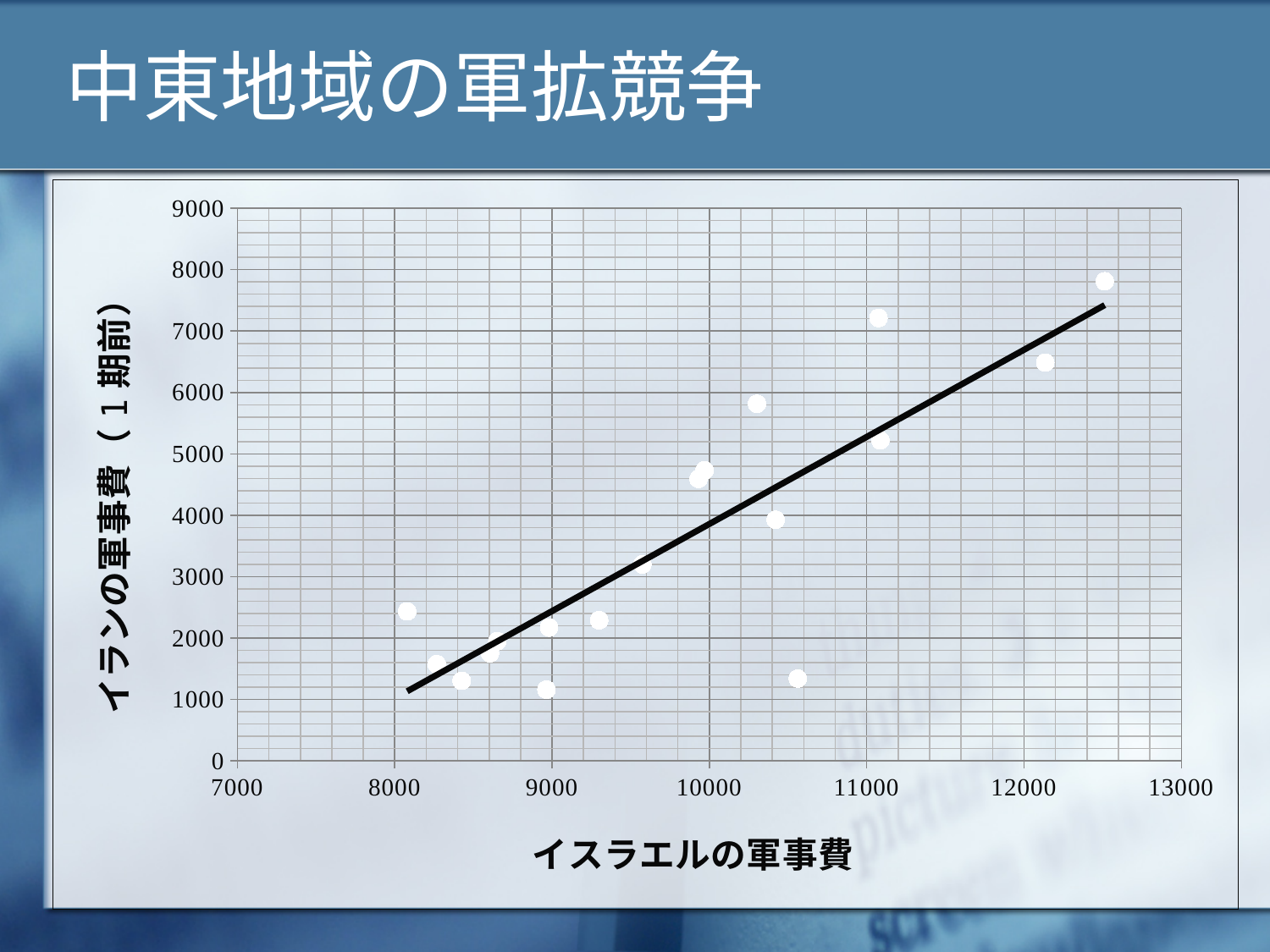

# 中東地域の軍拡競争

### Chart

| Category |  |
|---|---|